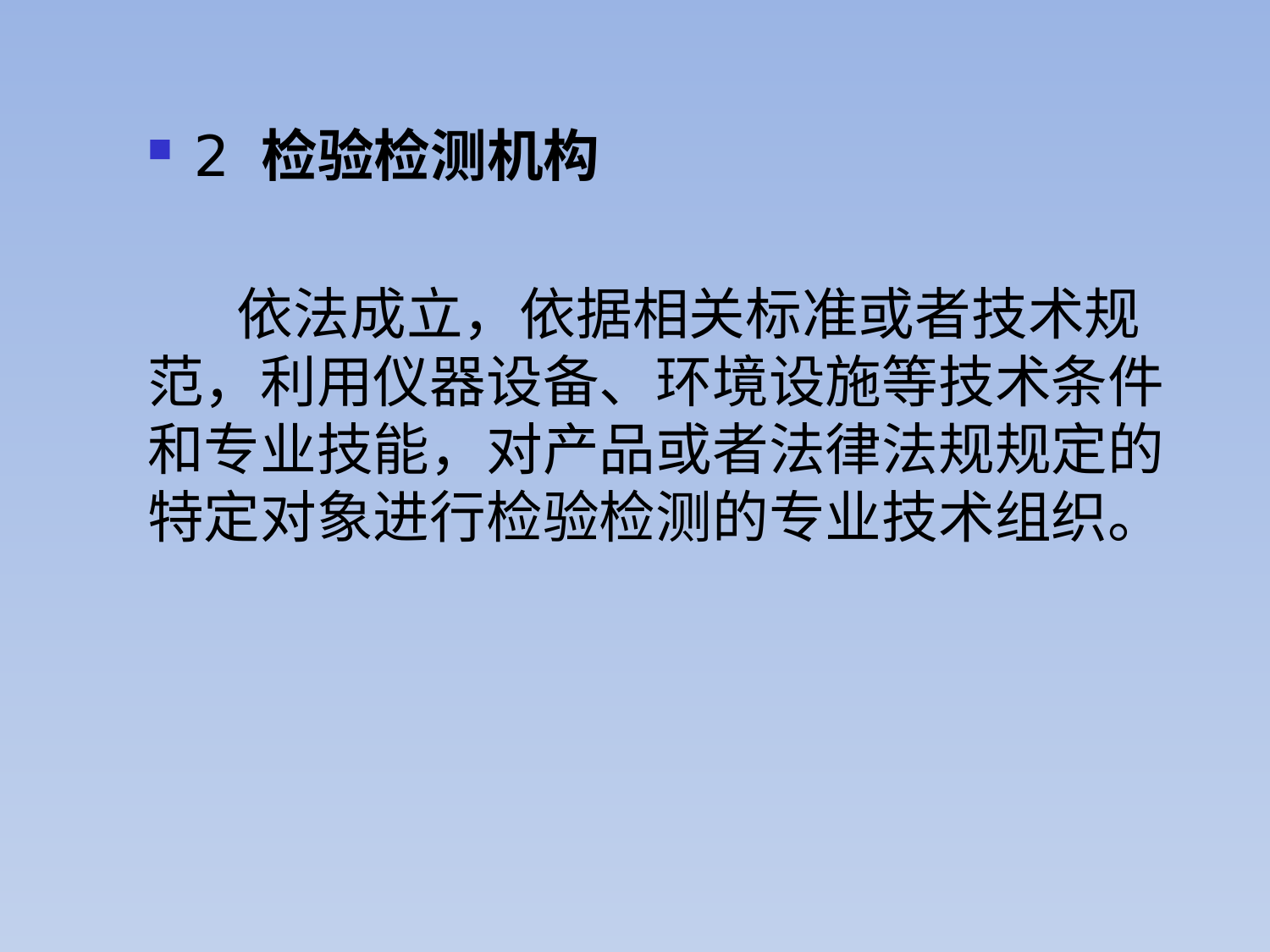

2 检验检测机构

      依法成立，依据相关标准或者技术规范，利用仪器设备、环境设施等技术条件和专业技能，对产品或者法律法规规定的特定对象进行检验检测的专业技术组织。